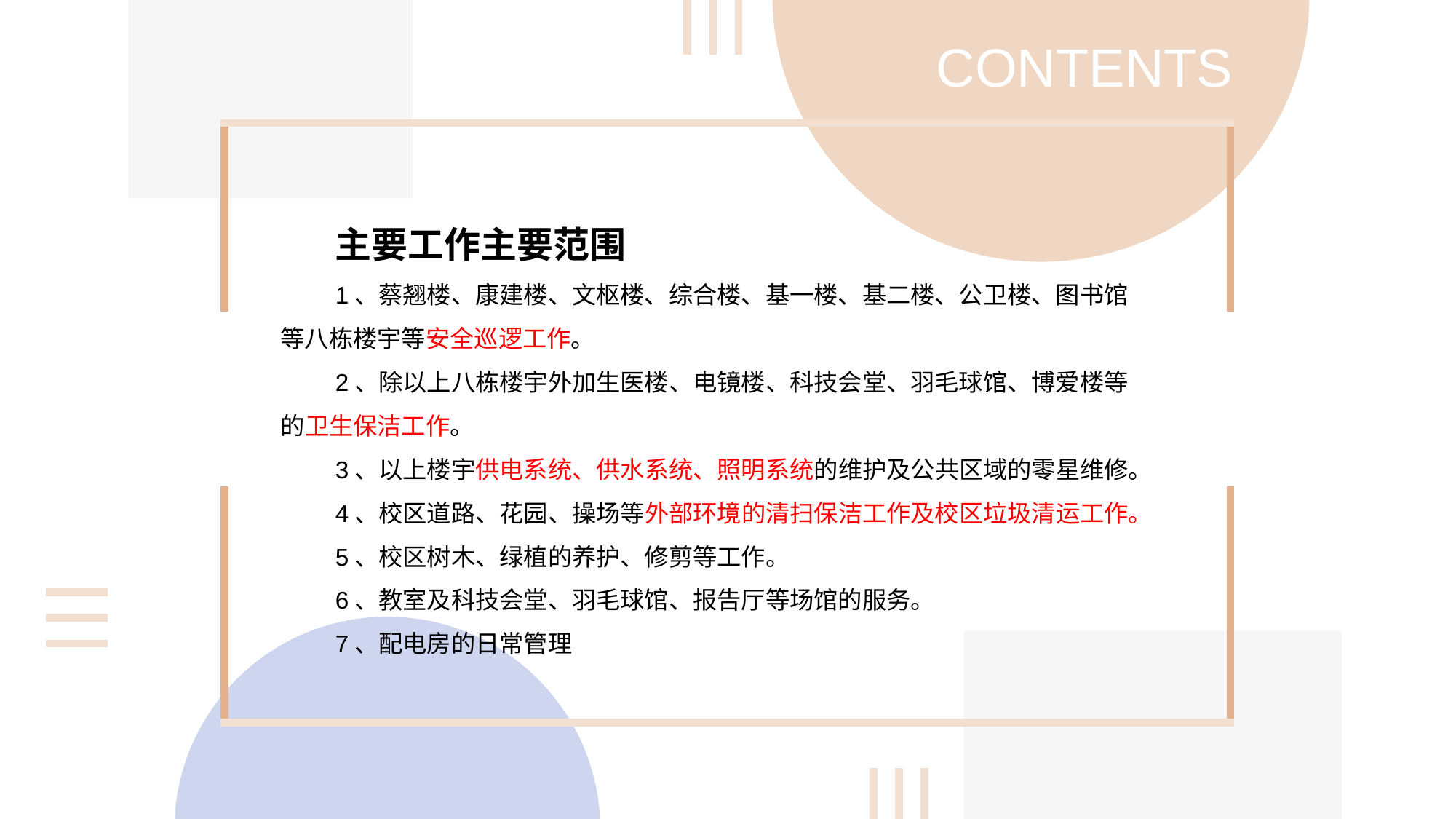

CONTENTS
主要工作主要范围
1、蔡翘楼、康建楼、文枢楼、综合楼、基一楼、基二楼、公卫楼、图书馆等八栋楼宇等安全巡逻工作。
2、除以上八栋楼宇外加生医楼、电镜楼、科技会堂、羽毛球馆、博爱楼等的卫生保洁工作。
3、以上楼宇供电系统、供水系统、照明系统的维护及公共区域的零星维修。
4、校区道路、花园、操场等外部环境的清扫保洁工作及校区垃圾清运工作。
5、校区树木、绿植的养护、修剪等工作。
6、教室及科技会堂、羽毛球馆、报告厅等场馆的服务。
7、配电房的日常管理